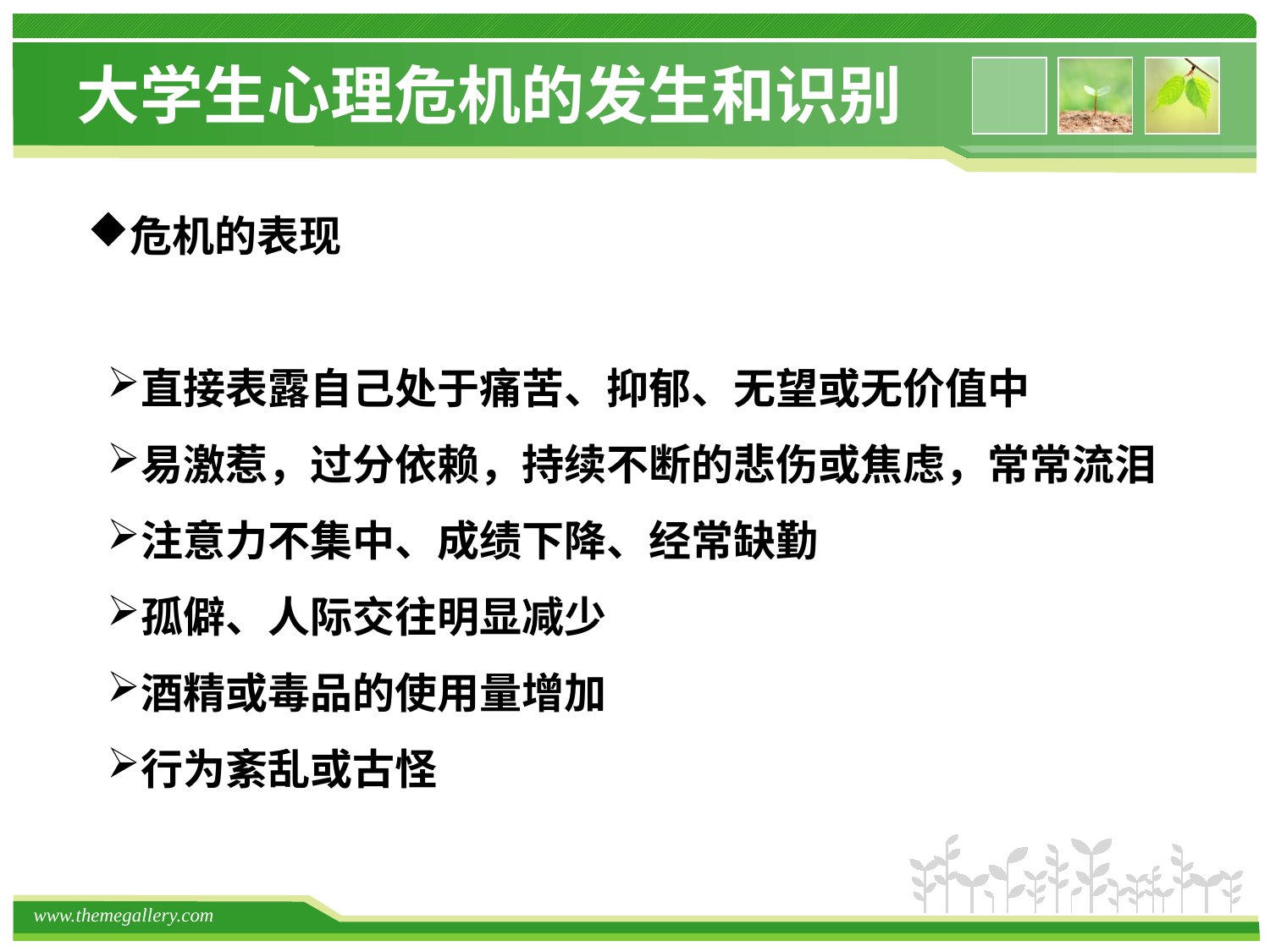

# 大学生心理危机的发生和识别
危机的表现

直接表露自己处于痛苦、抑郁、无望或无价值中
易激惹，过分依赖，持续不断的悲伤或焦虑，常常流泪
注意力不集中、成绩下降、经常缺勤
孤僻、人际交往明显减少
酒精或毒品的使用量增加
行为紊乱或古怪